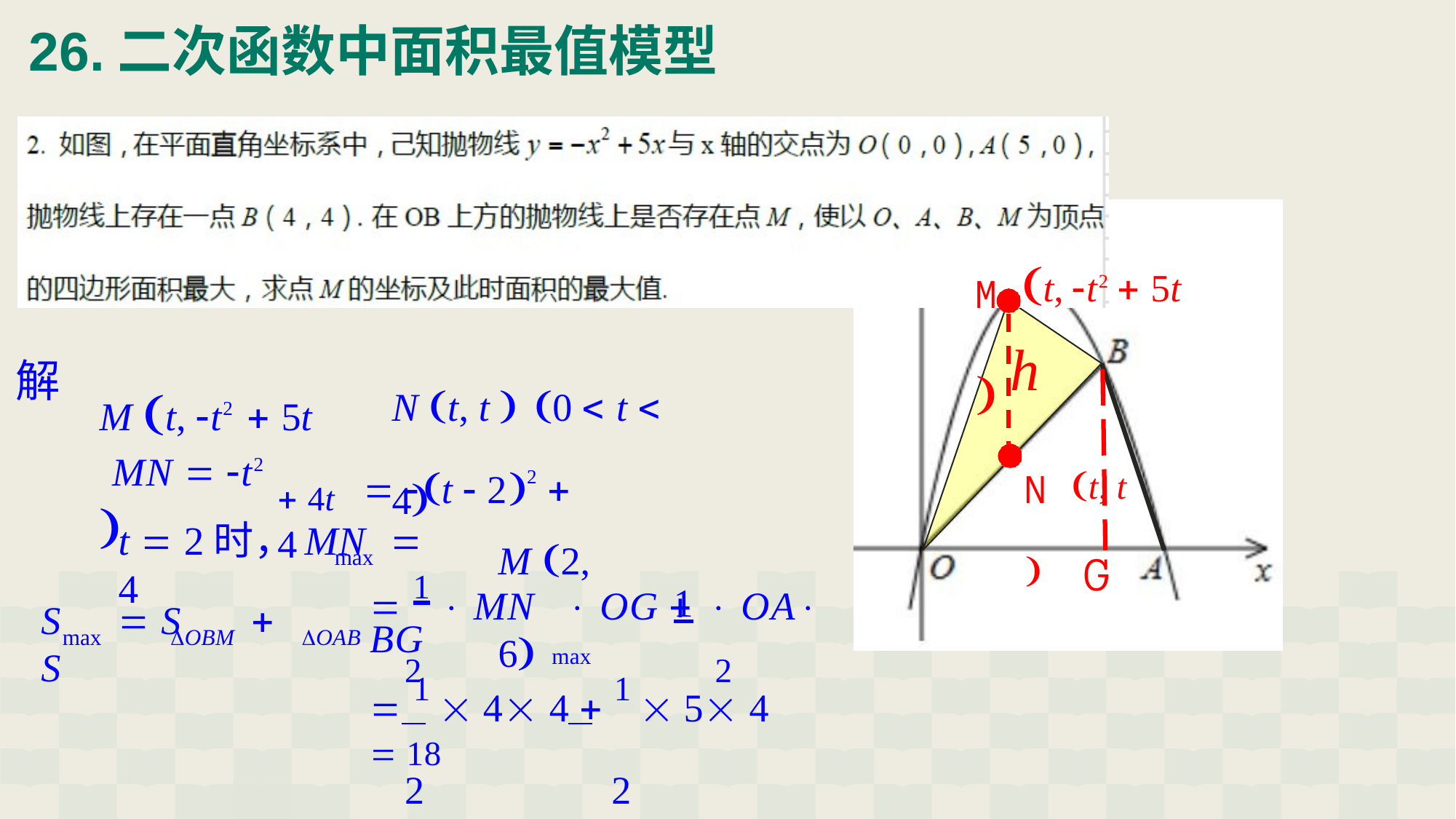

26.二次函数中面积最值模型

# M (t, −t2 + 5t )

h
M (t, −t2 + 5t )
N (t, t )	(0 < t < 4)
解

+ 4t	= −(t − 2)2  + 4
N (t, t )

MN = −t2
M (2, 6)
t = 2时，MN	= 4
max
G
1
S	= S	+ S
= 1 ⋅ MN	⋅ OG +	⋅ OA⋅ BG
2	max	2
max
ΔOBM
ΔOAB
= 1 × 4× 4 + 1 × 5× 4 = 18
2	2